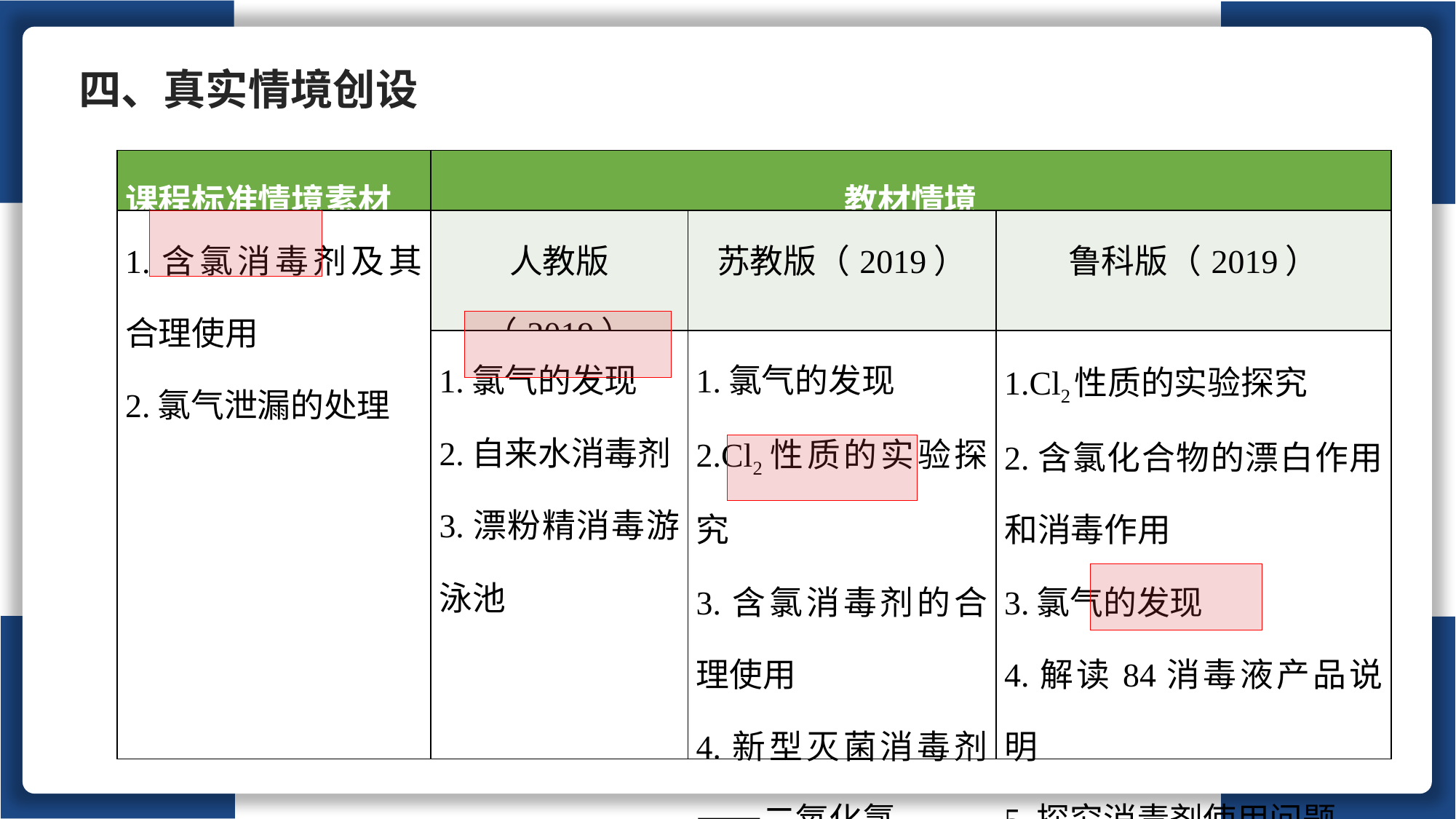

四、真实情境创设
| 课程标准情境素材 | 教材情境 |  |  |
| --- | --- | --- | --- |
| 1.含氯消毒剂及其合理使用 2.氯气泄漏的处理 | 人教版（2019） | 苏教版（2019） | 鲁科版（2019） |
|  | 1.氯气的发现 2.自来水消毒剂 3.漂粉精消毒游泳池 | 1.氯气的发现 2.Cl2性质的实验探究 3.含氯消毒剂的合理使用 4.新型灭菌消毒剂——二氧化氯 | 1.Cl2性质的实验探究 2.含氯化合物的漂白作用和消毒作用 3.氯气的发现 4.解读84消毒液产品说明 5.探究消毒剂使用问题 |